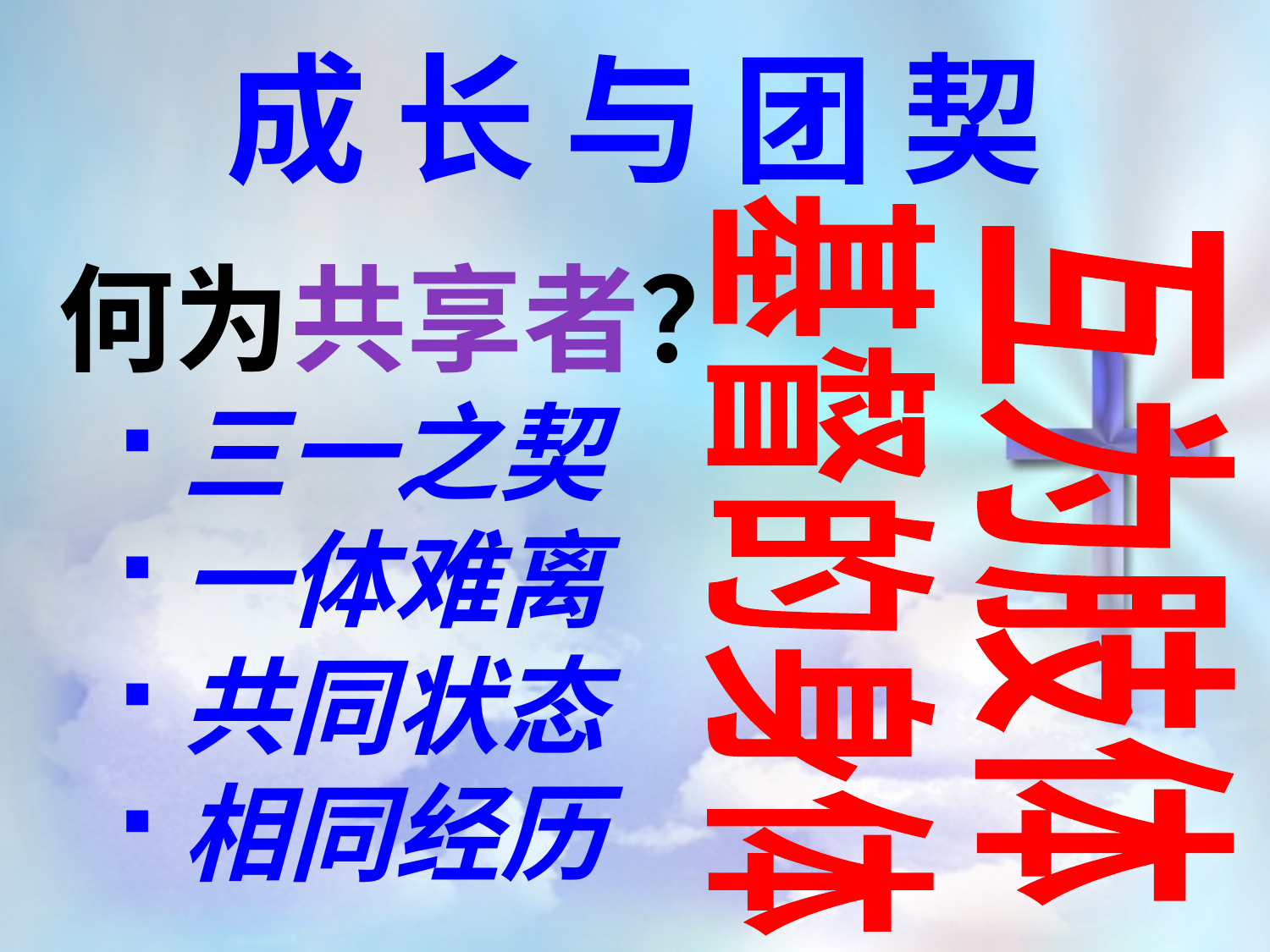

成长与团契
何为共享者？
三一之契
一体难离
共同状态
相同经历
互为肢体
基督的身体